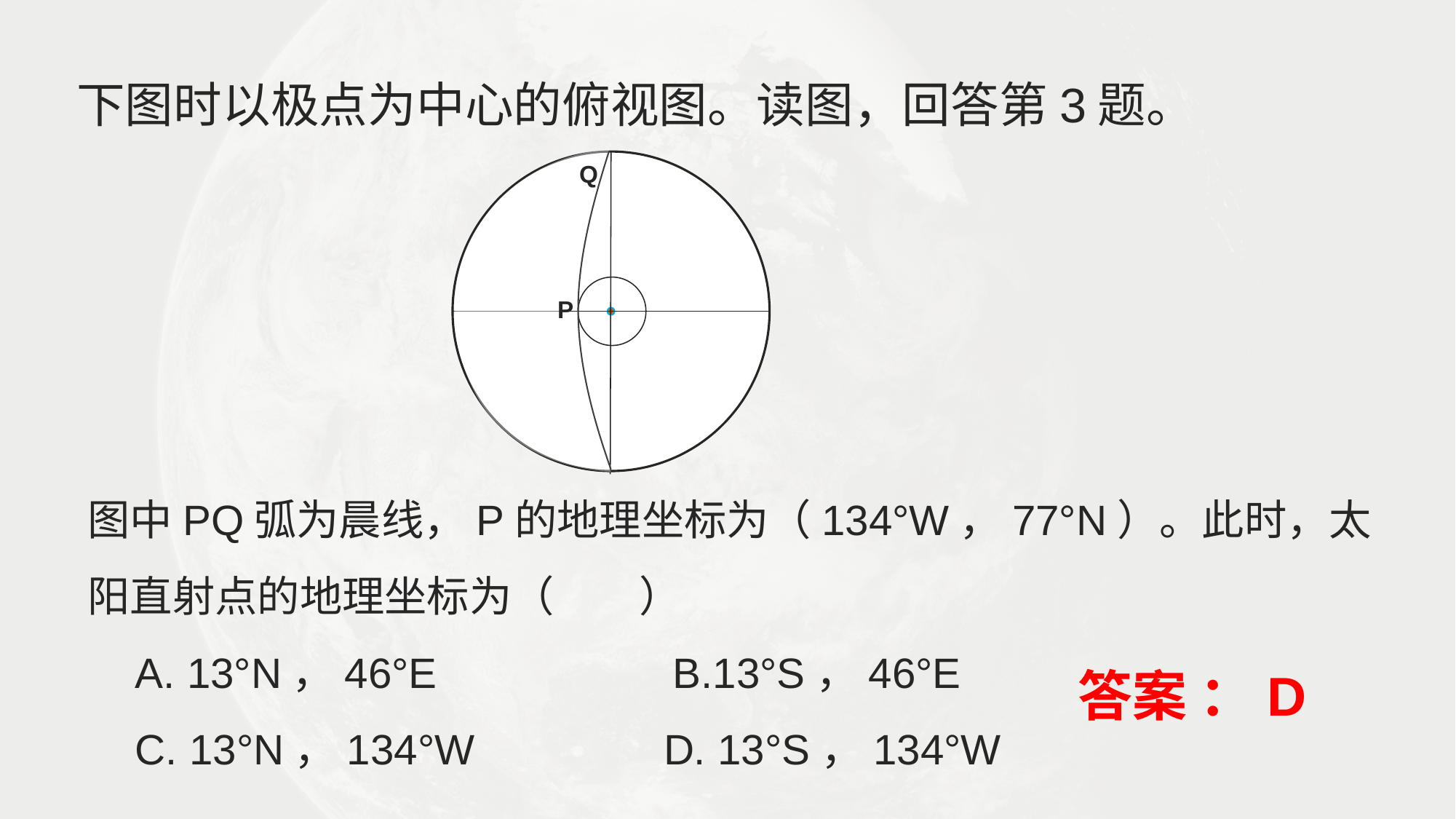

下图时以极点为中心的俯视图。读图，回答第3题。

Q
P
图中PQ弧为晨线，P的地理坐标为（134°W，77°N）。此时，太阳直射点的地理坐标为（         ）
    A. 13°N，46°E                    B.13°S，46°E
    C. 13°N，134°W                D. 13°S，134°W
答案 ：D